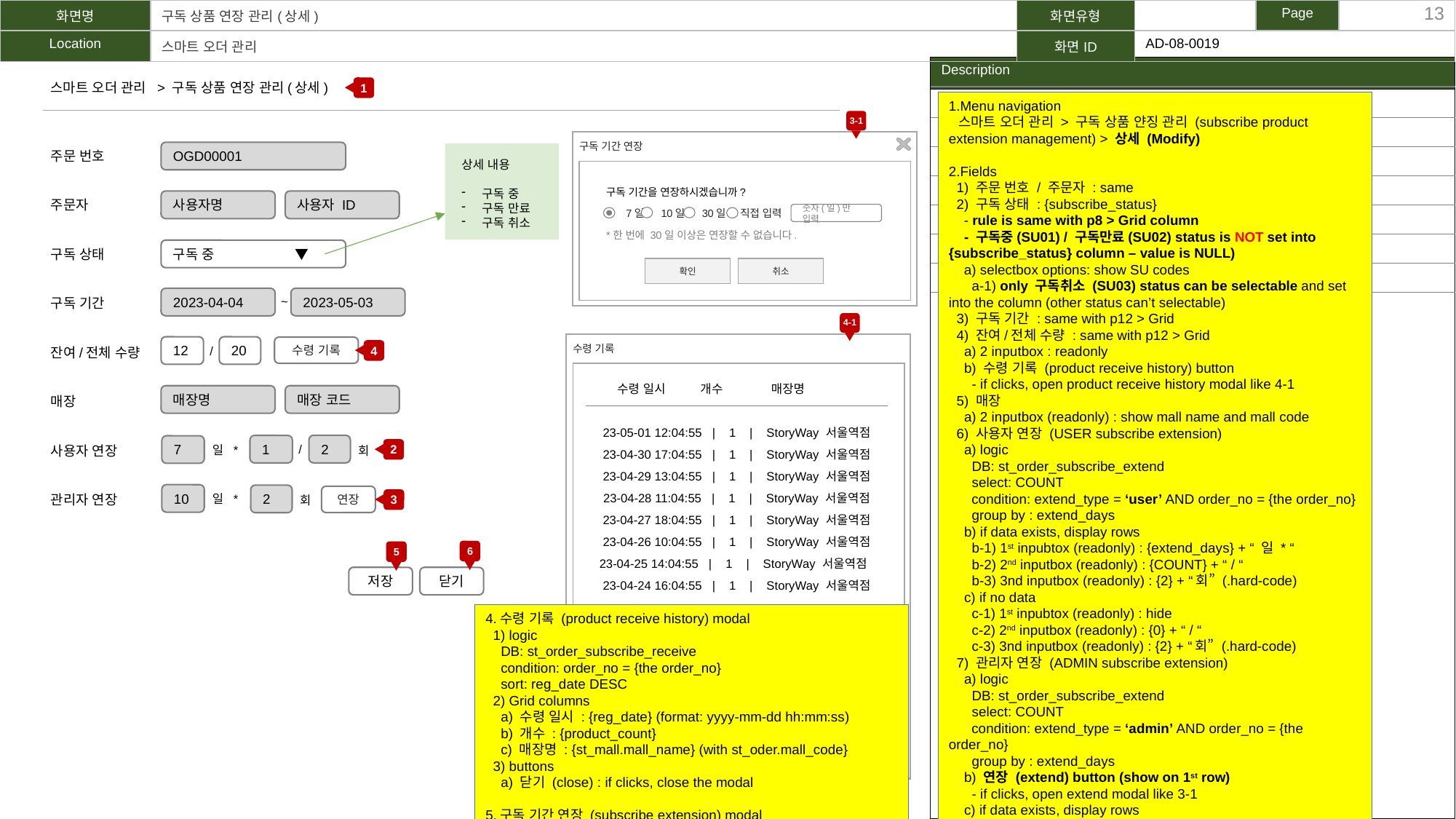

| 화면명 | 구독 상품 연장 관리(상세) | 화면유형 |  | Page |  |
| --- | --- | --- | --- | --- | --- |
| Location | 스마트 오더 관리 | 화면ID | AD-08-0019 |  |  |
13
| Description |
| --- |
|  |
1

스마트 오더 관리  > 구독 상품 연장 관리(상세)
| - 구독 상품 관리를 위한 페이지 |  |
| --- | --- |
| 1 | - 내비게이션 |
| 2 | - 사용자 연장 정보 표시 |
| 3 | - 관리자 연장 정보 표시 / 연장 버튼 -> 구독 기간 연장 팝업(3-1) |
| 4 | - 수령 기록 확인 버튼 \*수령 기록 팝업(4-1) |
| 5 | - 저장 |
| 6 | - 닫기 \*저장 안 된 경우 팝업 |
1.Menu navigation
  스마트 오더 관리 > 구독 상품 얀징 관리 (subscribe product extension management) > 상세 (Modify)

2.Fields
  1) 주문 번호 / 주문자 : same
  2) 구독 상태 : {subscribe_status}
    - rule is same with p8 > Grid column
    - 구독중(SU01) / 구독만료(SU02) status is NOT set into {subscribe_status} column – value is NULL)
    a) selectbox options: show SU codes
      a-1) only 구독취소 (SU03) status can be selectable and set into the column (other status can’t selectable)
  3) 구독 기간 : same with p12 > Grid
  4) 잔여/전체 수량 : same with p12 > Grid
    a) 2 inputbox : readonly
    b) 수령 기록 (product receive history) button
      - if clicks, open product receive history modal like 4-1
  5) 매장
    a) 2 inputbox (readonly) : show mall name and mall code
  6) 사용자 연장 (USER subscribe extension)
    a) logic
      DB: st_order_subscribe_extend
      select: COUNT
      condition: extend_type = ‘user’ AND order_no = {the order_no}
      group by : extend_days
    b) if data exists, display rows
      b-1) 1st inpubtox (readonly) : {extend_days} + “ 일 * “
      b-2) 2nd inputbox (readonly) : {COUNT} + “ / “
      b-3) 3nd inputbox (readonly) : {2} + “회” (.hard-code)
    c) if no data
      c-1) 1st inpubtox (readonly) : hide
      c-2) 2nd inputbox (readonly) : {0} + “ / “
      c-3) 3nd inputbox (readonly) : {2} + “회” (.hard-code)
  7) 관리자 연장 (ADMIN subscribe extension)
    a) logic
      DB: st_order_subscribe_extend
      select: COUNT
      condition: extend_type = ‘admin’ AND order_no = {the order_no}
      group by : extend_days
    b) 연장 (extend) button (show on 1st row)
      - if clicks, open extend modal like 3-1
    c) if data exists, display rows
      b-1) 1st inpubtox (readonly) : {extend_days} + “ 일 * “
      b-2) 2nd inputbox (readonly) : {COUNT} + “회”
    d) if no data, don’t display row

3.Buttons
  1) 저장 (save)
    - if 구독 상태 : {subscribe_status} is selected with 구독취소 (SU03), enable the button (if not, disable it)
    - if clicks, show common save confirm msg
    - if YES, do the process and alert complete msg and move to the list page
    a) PROCESS
      UPDATE st_order
        subscribe_status
        mod_date / mod_user_seq
  2) 취소 (cancel) : if clicks, move to the list page
3-1

구독 기간 연장

주문 번호

주문자

구독 상태

구독 기간

잔여/전체 수량

매장

사용자 연장

관리자 연장

OGD00001

상세 내용

구독 중
구독 만료
구독 취소

구독 기간을 연장하시겠습니까?
7일     10일     30일     직접 입력
사용자명
사용자 ID
숫자(일)만 입력

*한 번에 30일 이상은 연장할 수 없습니다.
구독 중                     ▼
확인
취소
2023-04-04
2023-05-03
~
4-1

4

12
20
수령 기록
/
수령 기록
5-1

      수령 일시          개수              매장명

알림
매장명
매장 코드

23-05-01 12:04:55   |    1    |    StoryWay 서울역점
23-04-30 17:04:55   |    1    |    StoryWay 서울역점
23-04-29 13:04:55   |    1    |    StoryWay 서울역점
23-04-28 11:04:55   |    1    |    StoryWay 서울역점
23-04-27 18:04:55   |    1    |    StoryWay 서울역점
23-04-26 10:04:55   |    1    |    StoryWay 서울역점
23-04-25 14:04:55   |    1    |    StoryWay 서울역점
23-04-24 16:04:55   |    1    |    StoryWay 서울역점

저장하시겠습니까?
2

2
1
7
/
일  *
회
10
3

2
일  *
연장
회
아니오
예
6

5

6-1

저장
닫기

알림

4.수령 기록 (product receive history) modal
  1) logic
    DB: st_order_subscribe_receive
    condition: order_no = {the order_no}
    sort: reg_date DESC
  2) Grid columns
    a) 수령 일시 : {reg_date} (format: yyyy-mm-dd hh:mm:ss)
    b) 개수 : {product_count}
    c) 매장명 : {st_mall.mall_name} (with st_oder.mall_code}
  3) buttons
    a) 닫기 (close) : if clicks, close the modal

5.구독 기간 연장 (subscribe extension) modal
  1) Fields
    a) radio button : {extend_days}
      - options: 7일 / 10일 / 30일 / 직접 입력 (direct input)
      - default: 7일
      a-1) inputbox
        - placeholder: “숫자(일)만 입력”
        - if 직접 입력 is checked, enable it (if not, disable it)
        - validation: number, min (> 0), max (<= 30)
    b) guide text (under radio button)
      - “*한 번에 30일 이상은 연장할 수 없습니다.”
  2) buttons
    a) 저장 (save)
      - if clicks, show common save confirm msg
      - if YES, do the process and close the modal and reload the details page
      a-1) PROCESS
        INSERT st_order_subscribe_extend
        order_no = {the order_no}, seq_no = MAX + 1
        extend_type = ‘admin’, extend_days = {select or input value}
        reg_date / reg_user_seq
   b) 취소 (cancel) : if cllcks, open the modal

저장되지 않은 내용이 있습니다.
저장하시겠습니까?
아니오
예
닫기